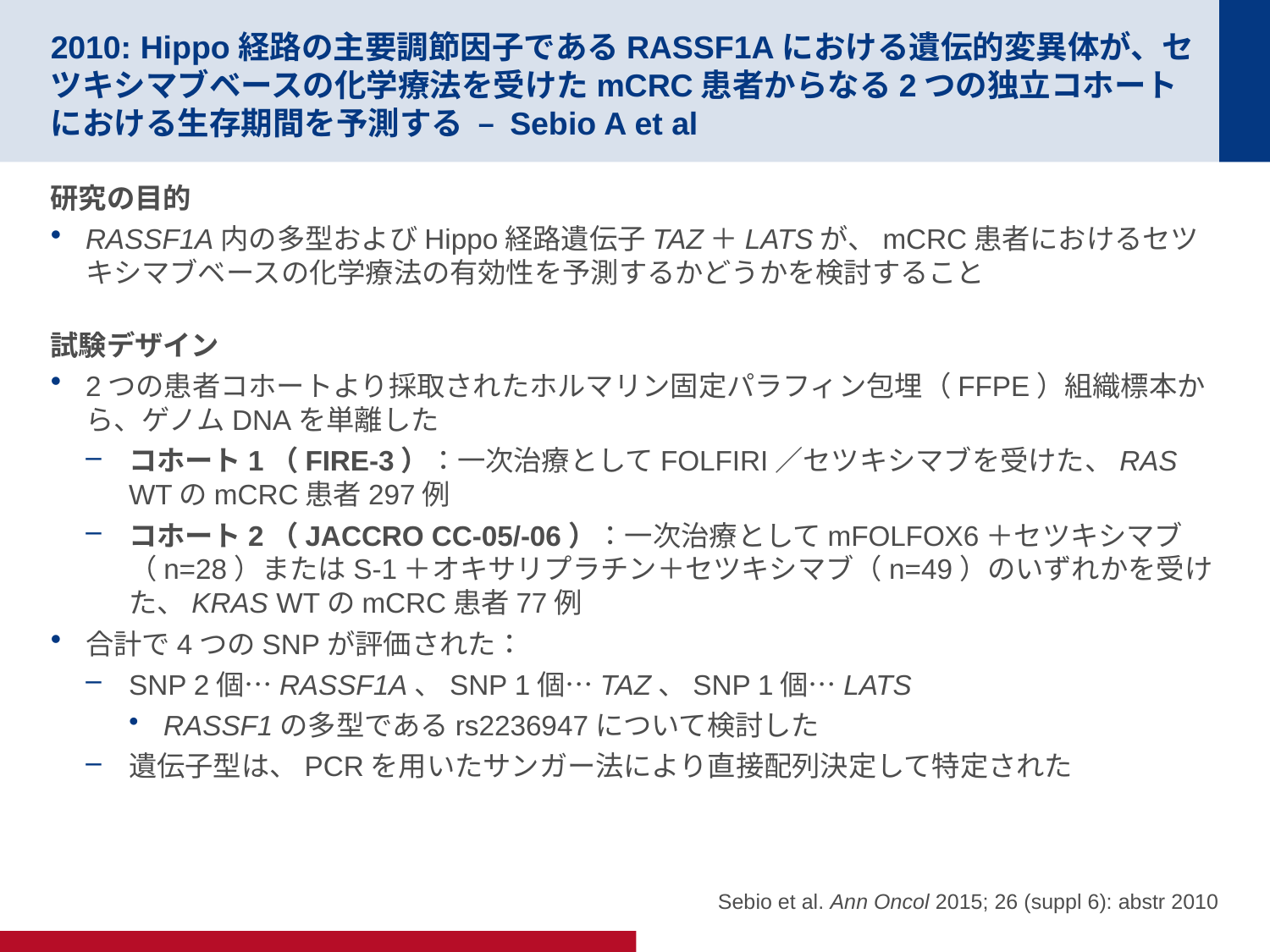

# 2010: Hippo経路の主要調節因子であるRASSF1Aにおける遺伝的変異体が、セツキシマブベースの化学療法を受けたmCRC患者からなる2つの独立コホートにおける生存期間を予測する  – Sebio A et al
研究の目的
RASSF1A内の多型およびHippo経路遺伝子TAZ＋LATSが、mCRC患者におけるセツキシマブベースの化学療法の有効性を予測するかどうかを検討すること
試験デザイン
2つの患者コホートより採取されたホルマリン固定パラフィン包埋（FFPE）組織標本から、ゲノムDNAを単離した
コホート1（FIRE-3）：一次治療としてFOLFIRI／セツキシマブを受けた、RAS WTのmCRC患者297例
コホート2（JACCRO CC-05/-06）：一次治療としてmFOLFOX6＋セツキシマブ（n=28）またはS-1＋オキサリプラチン＋セツキシマブ（n=49）のいずれかを受けた、KRAS WTのmCRC患者77例
合計で4つのSNPが評価された：
SNP 2個…RASSF1A、SNP 1個…TAZ、SNP 1個…LATS
RASSF1の多型であるrs2236947について検討した
遺伝子型は、PCRを用いたサンガー法により直接配列決定して特定された

Sebio et al. Ann Oncol 2015; 26 (suppl 6): abstr 2010